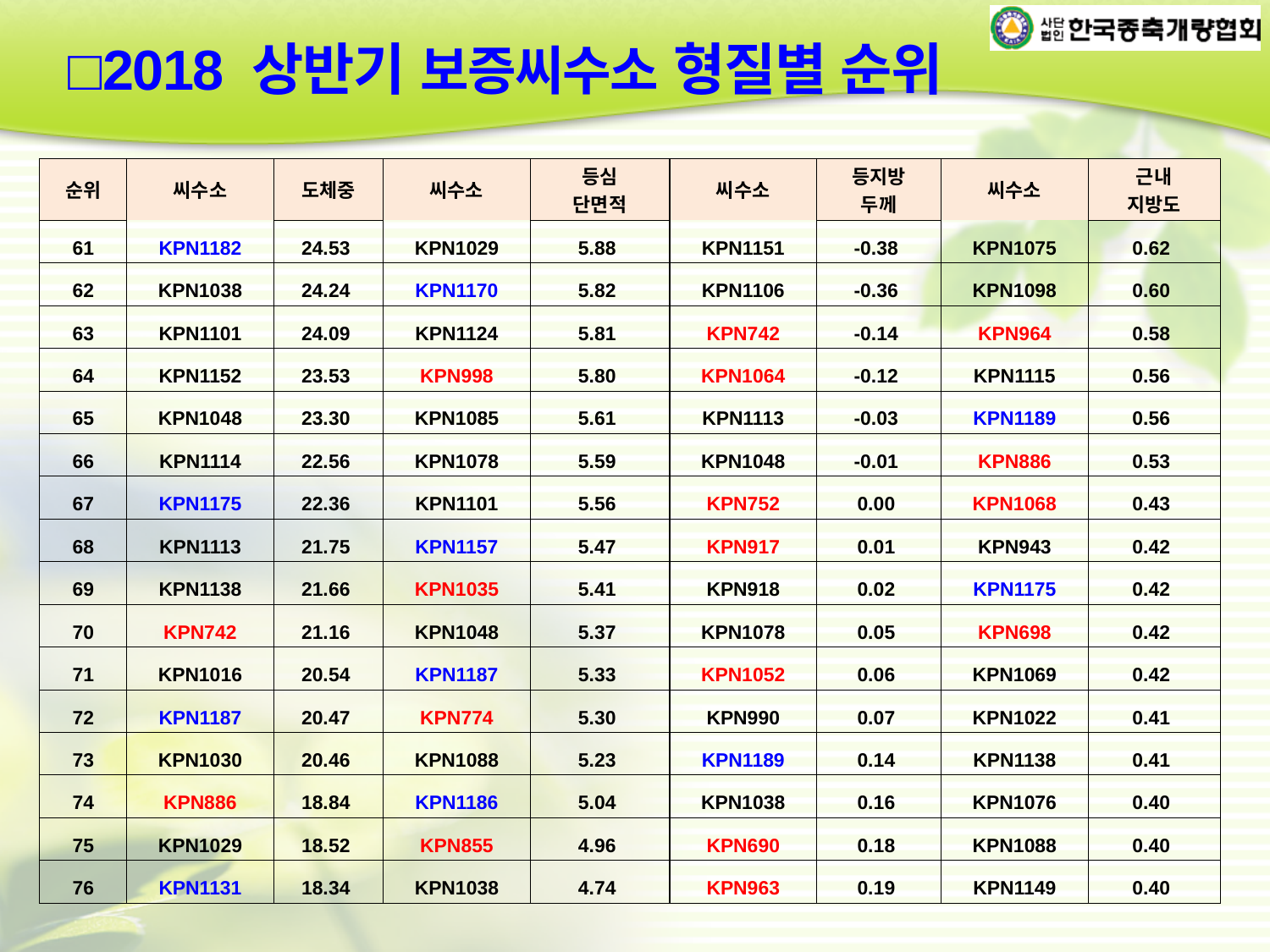

□2018 상반기 보증씨수소 형질별 순위
| 순위 | 씨수소 | 도체중 | 씨수소 | 등심 단면적 | 씨수소 | 등지방 두께 | 씨수소 | 근내 지방도 |
| --- | --- | --- | --- | --- | --- | --- | --- | --- |
| 61 | KPN1182 | 24.53 | KPN1029 | 5.88 | KPN1151 | -0.38 | KPN1075 | 0.62 |
| 62 | KPN1038 | 24.24 | KPN1170 | 5.82 | KPN1106 | -0.36 | KPN1098 | 0.60 |
| 63 | KPN1101 | 24.09 | KPN1124 | 5.81 | KPN742 | -0.14 | KPN964 | 0.58 |
| 64 | KPN1152 | 23.53 | KPN998 | 5.80 | KPN1064 | -0.12 | KPN1115 | 0.56 |
| 65 | KPN1048 | 23.30 | KPN1085 | 5.61 | KPN1113 | -0.03 | KPN1189 | 0.56 |
| 66 | KPN1114 | 22.56 | KPN1078 | 5.59 | KPN1048 | -0.01 | KPN886 | 0.53 |
| 67 | KPN1175 | 22.36 | KPN1101 | 5.56 | KPN752 | 0.00 | KPN1068 | 0.43 |
| 68 | KPN1113 | 21.75 | KPN1157 | 5.47 | KPN917 | 0.01 | KPN943 | 0.42 |
| 69 | KPN1138 | 21.66 | KPN1035 | 5.41 | KPN918 | 0.02 | KPN1175 | 0.42 |
| 70 | KPN742 | 21.16 | KPN1048 | 5.37 | KPN1078 | 0.05 | KPN698 | 0.42 |
| 71 | KPN1016 | 20.54 | KPN1187 | 5.33 | KPN1052 | 0.06 | KPN1069 | 0.42 |
| 72 | KPN1187 | 20.47 | KPN774 | 5.30 | KPN990 | 0.07 | KPN1022 | 0.41 |
| 73 | KPN1030 | 20.46 | KPN1088 | 5.23 | KPN1189 | 0.14 | KPN1138 | 0.41 |
| 74 | KPN886 | 18.84 | KPN1186 | 5.04 | KPN1038 | 0.16 | KPN1076 | 0.40 |
| 75 | KPN1029 | 18.52 | KPN855 | 4.96 | KPN690 | 0.18 | KPN1088 | 0.40 |
| 76 | KPN1131 | 18.34 | KPN1038 | 4.74 | KPN963 | 0.19 | KPN1149 | 0.40 |